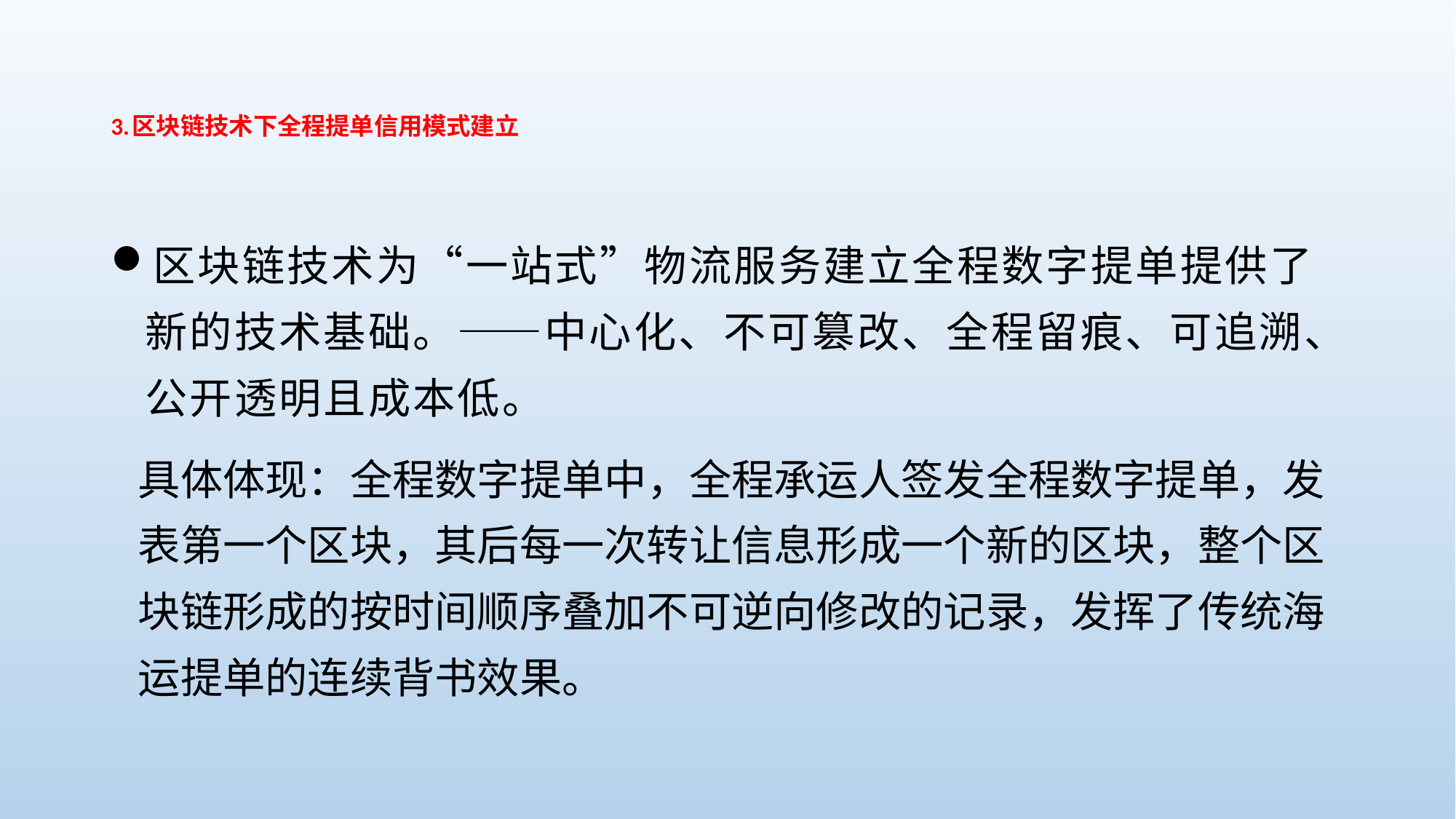

# 3.区块链技术下全程提单信用模式建立
区块链技术为“一站式”物流服务建立全程数字提单提供了新的技术基础。——中心化、不可篡改、全程留痕、可追溯、公开透明且成本低。
具体体现：全程数字提单中，全程承运人签发全程数字提单，发表第一个区块，其后每一次转让信息形成一个新的区块，整个区块链形成的按时间顺序叠加不可逆向修改的记录，发挥了传统海运提单的连续背书效果。